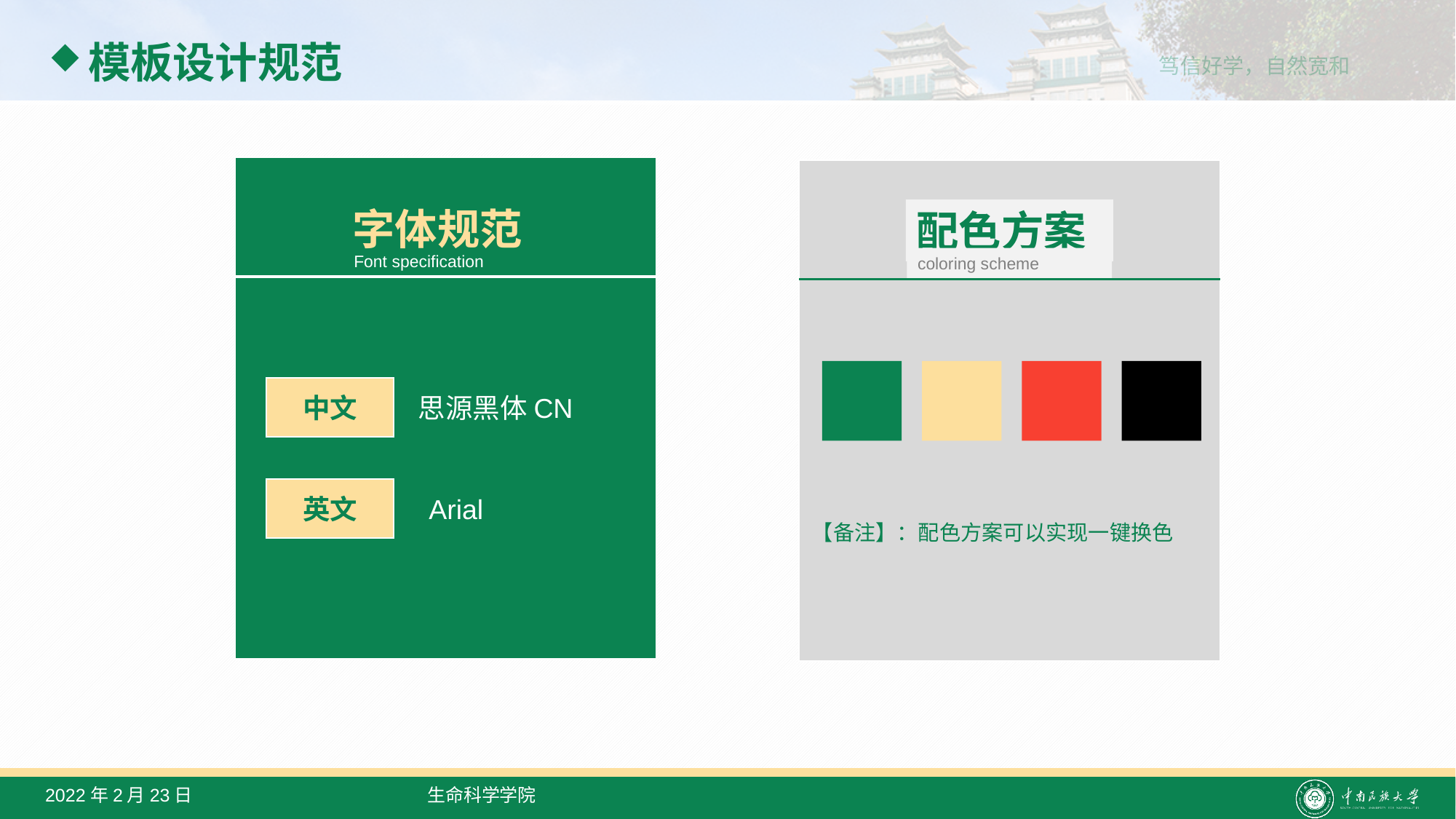

# 模板设计规范

字体规范
Font specification
中文
思源黑体CN
英文
Arial

配色方案
coloring scheme

【备注】：配色方案可以实现一键换色
2022年2月23日
生命科学学院